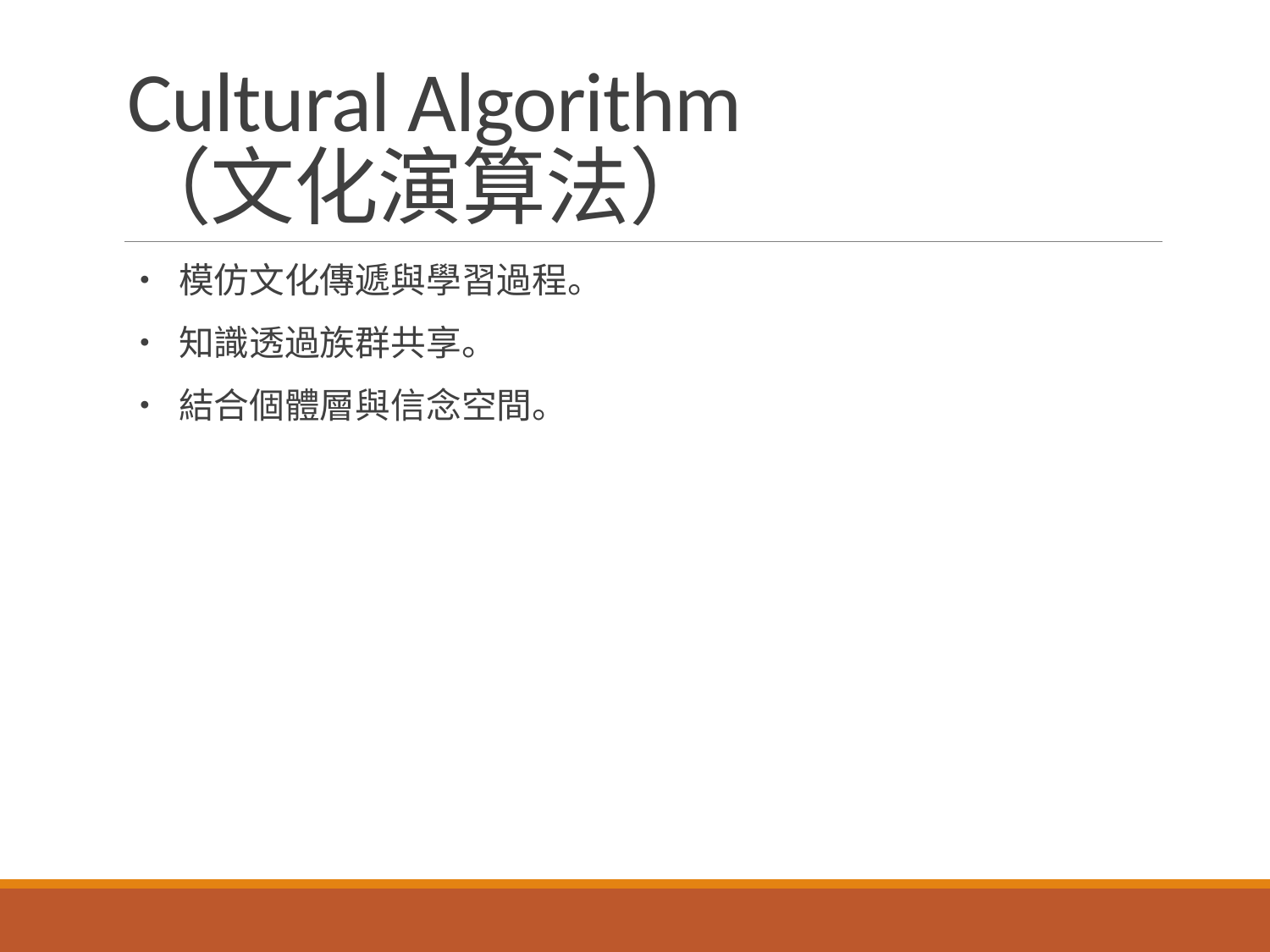

# Cultural Algorithm （文化演算法）
• 模仿文化傳遞與學習過程。
• 知識透過族群共享。
• 結合個體層與信念空間。